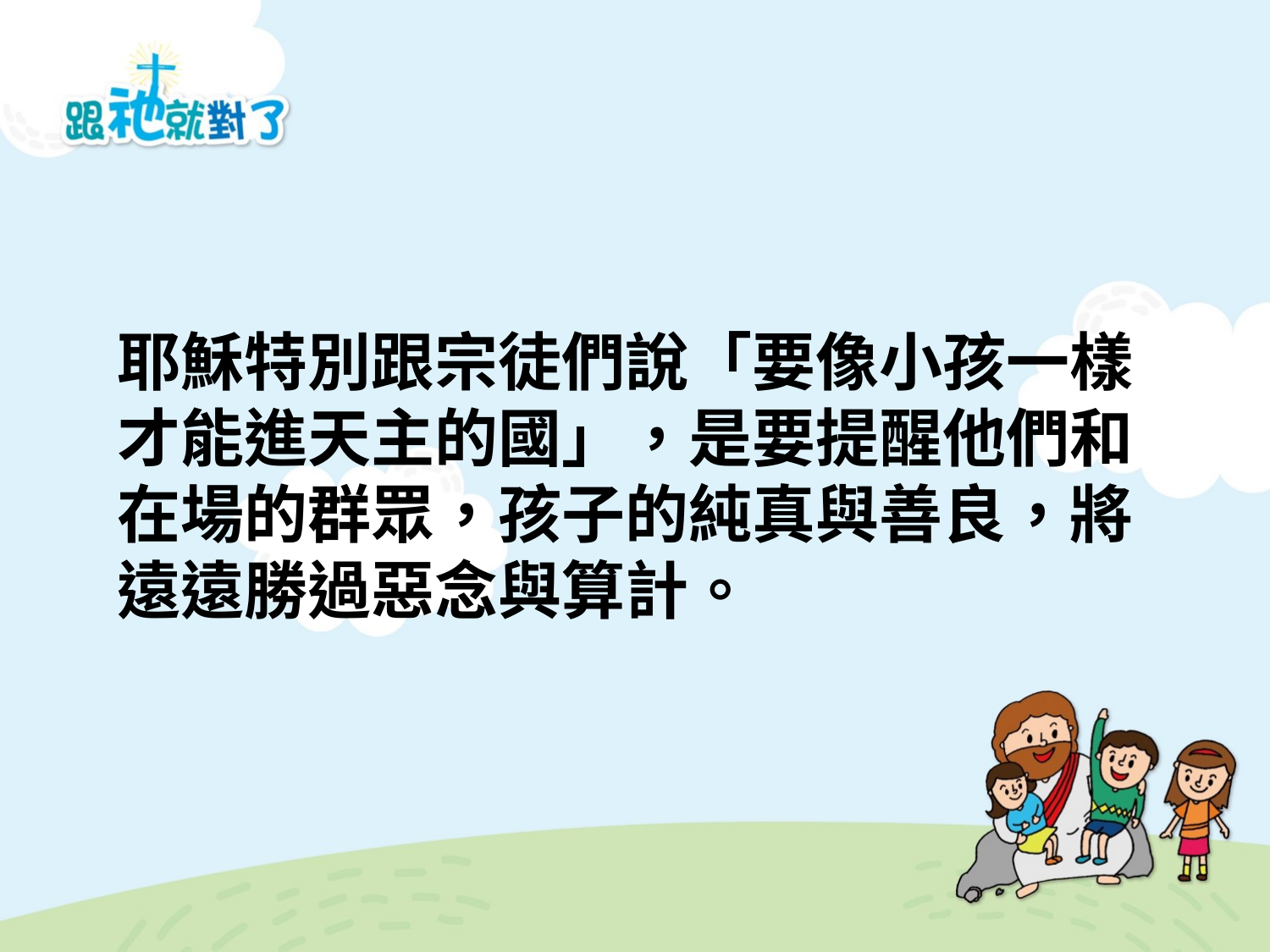

耶穌特別跟宗徒們說「要像小孩一樣才能進天主的國」，是要提醒他們和在場的群眾，孩子的純真與善良，將遠遠勝過惡念與算計。